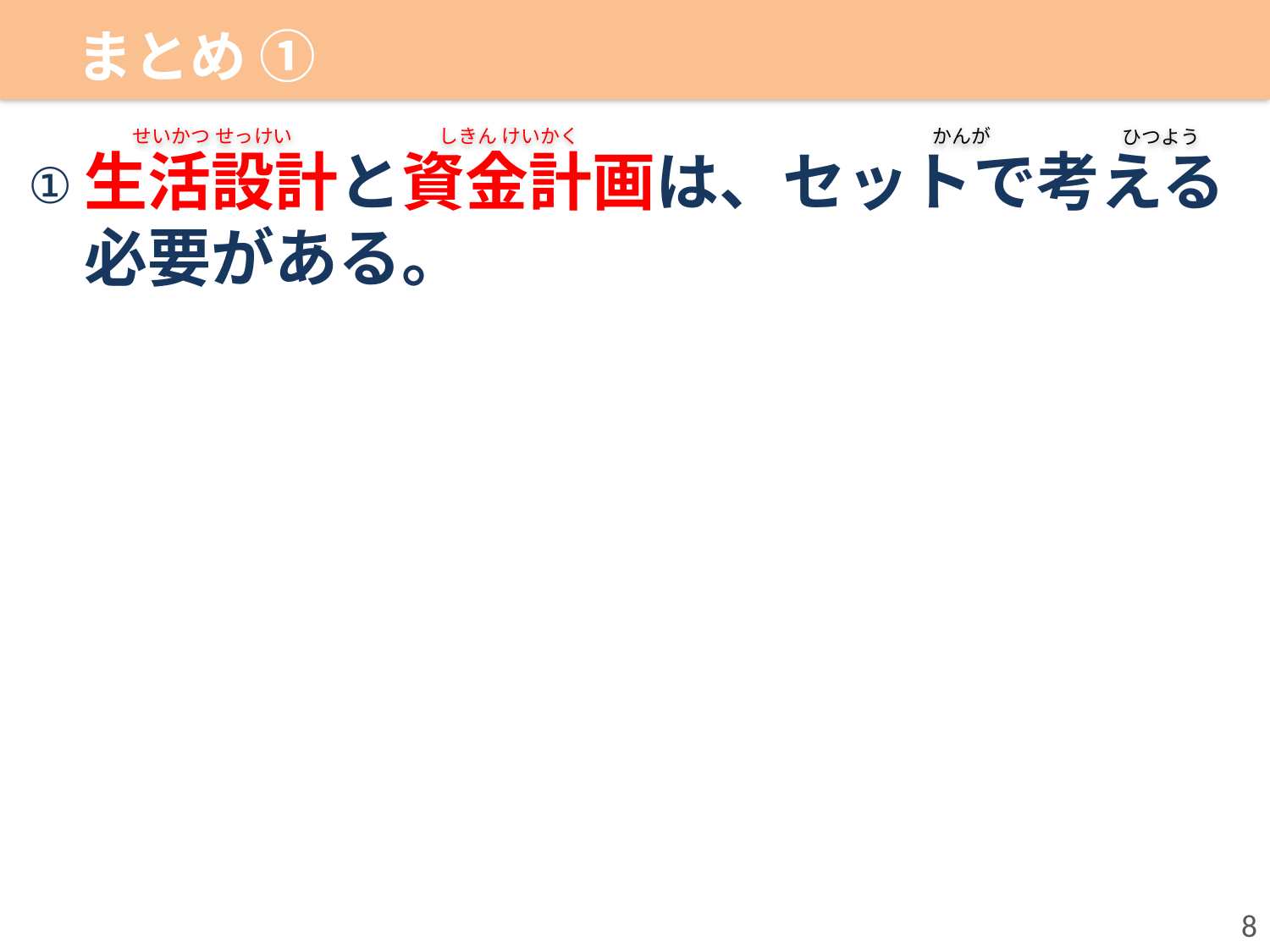

まとめ ①
しきん けいかく
せいかつ せっけい
かんが
ひつよう
①
生活設計と資金計画は、セットで考える必要がある。
8